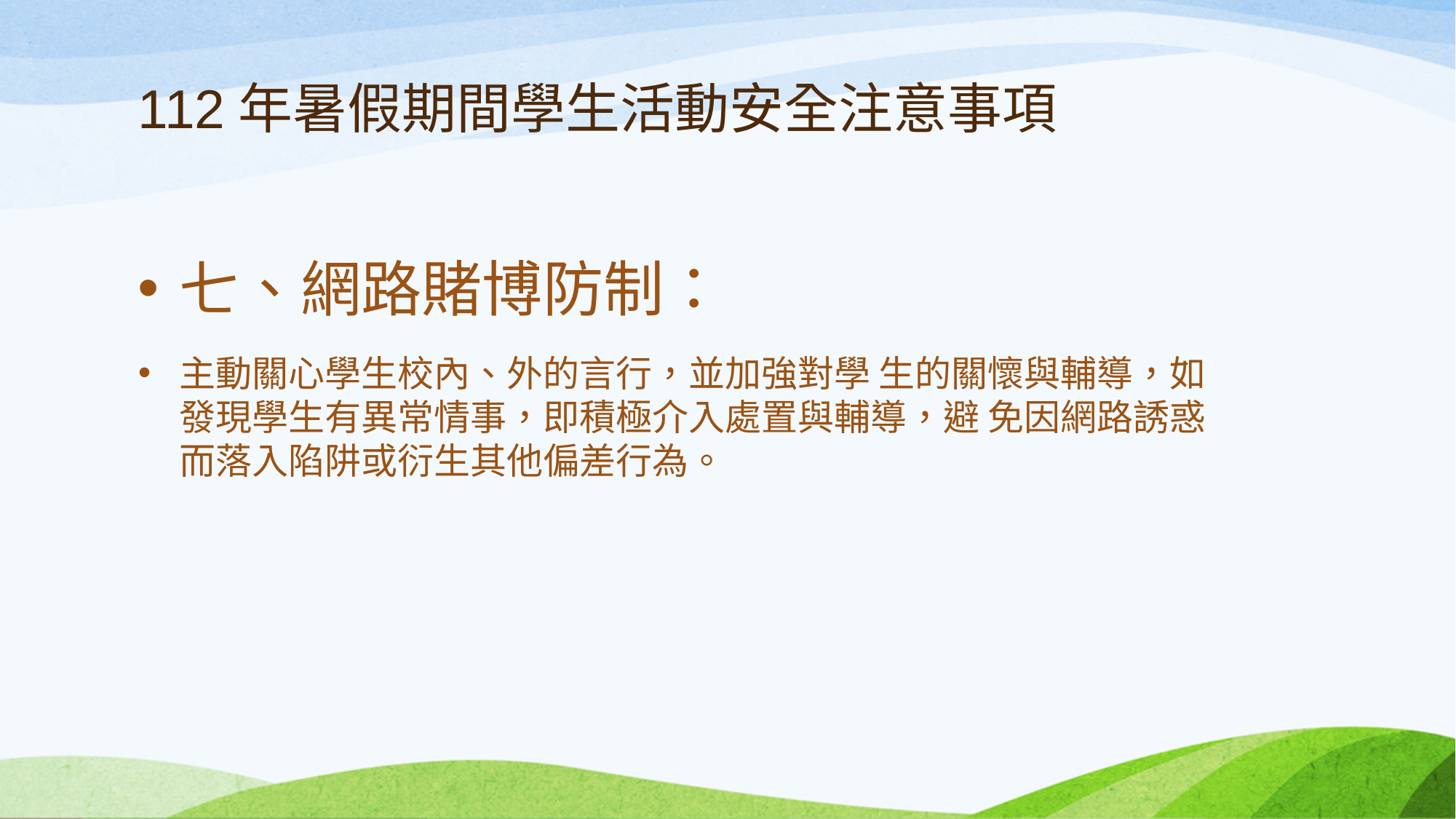

# 112年暑假期間學生活動安全注意事項
七、網路賭博防制：
主動關心學生校內、外的言行，並加強對學 生的關懷與輔導，如發現學生有異常情事，即積極介入處置與輔導，避 免因網路誘惑而落入陷阱或衍生其他偏差行為。